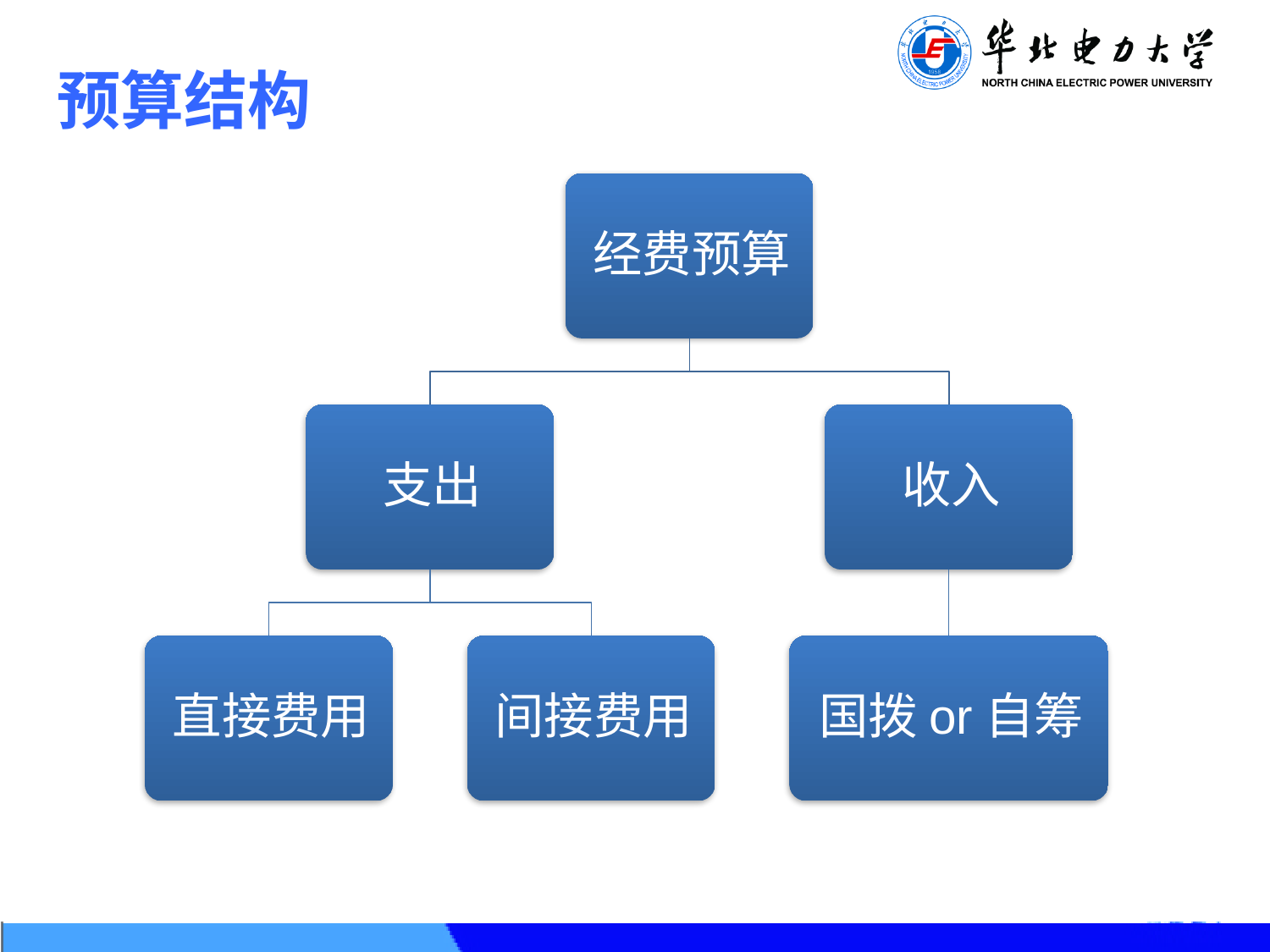

预算结构
经费预算
支出
直接费用
间接费用
收入
国拨or自筹